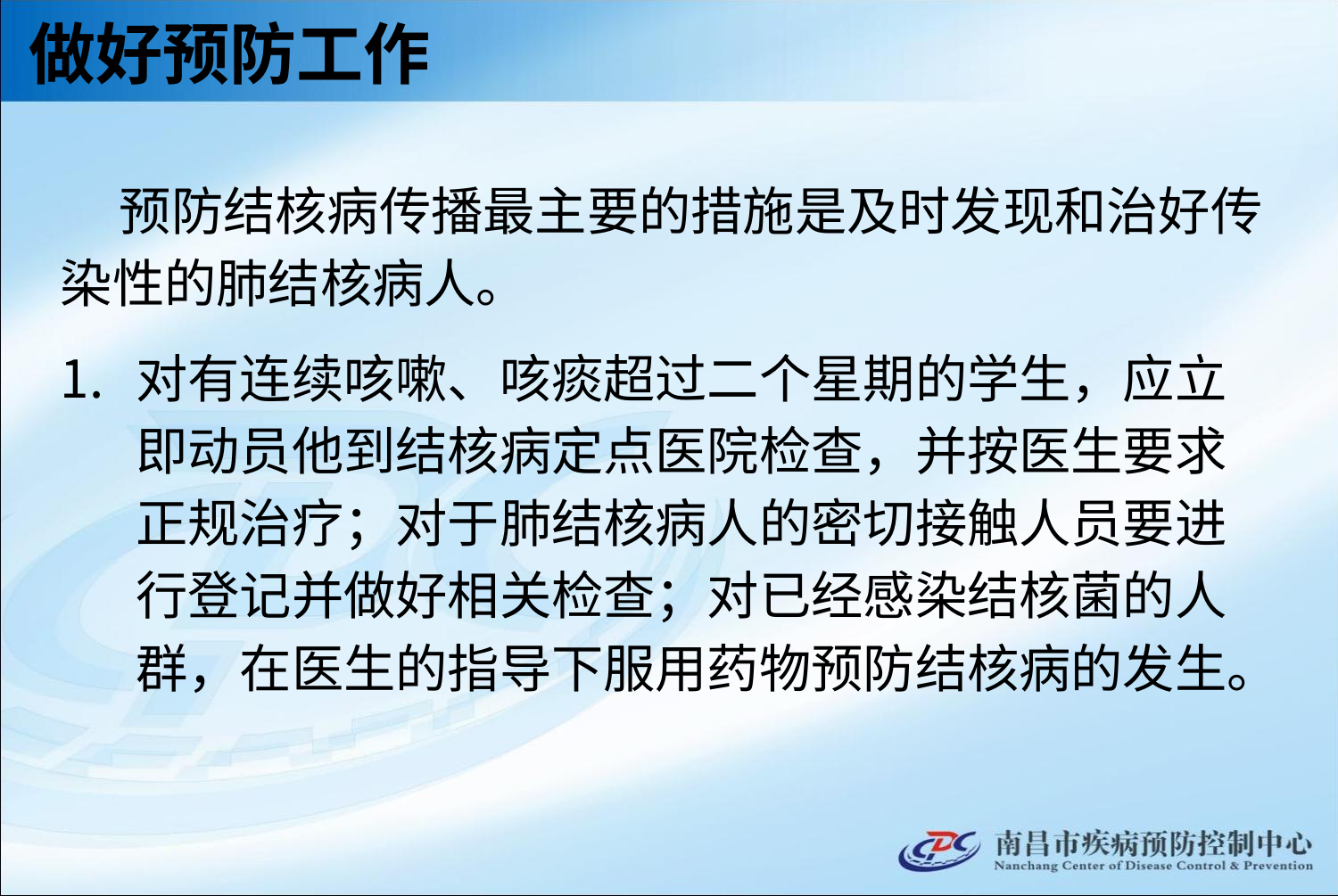

#

做好预防工作
    预防结核病传播最主要的措施是及时发现和治好传染性的肺结核病人。
对有连续咳嗽、咳痰超过二个星期的学生，应立即动员他到结核病定点医院检查，并按医生要求正规治疗；对于肺结核病人的密切接触人员要进行登记并做好相关检查；对已经感染结核菌的人群，在医生的指导下服用药物预防结核病的发生。